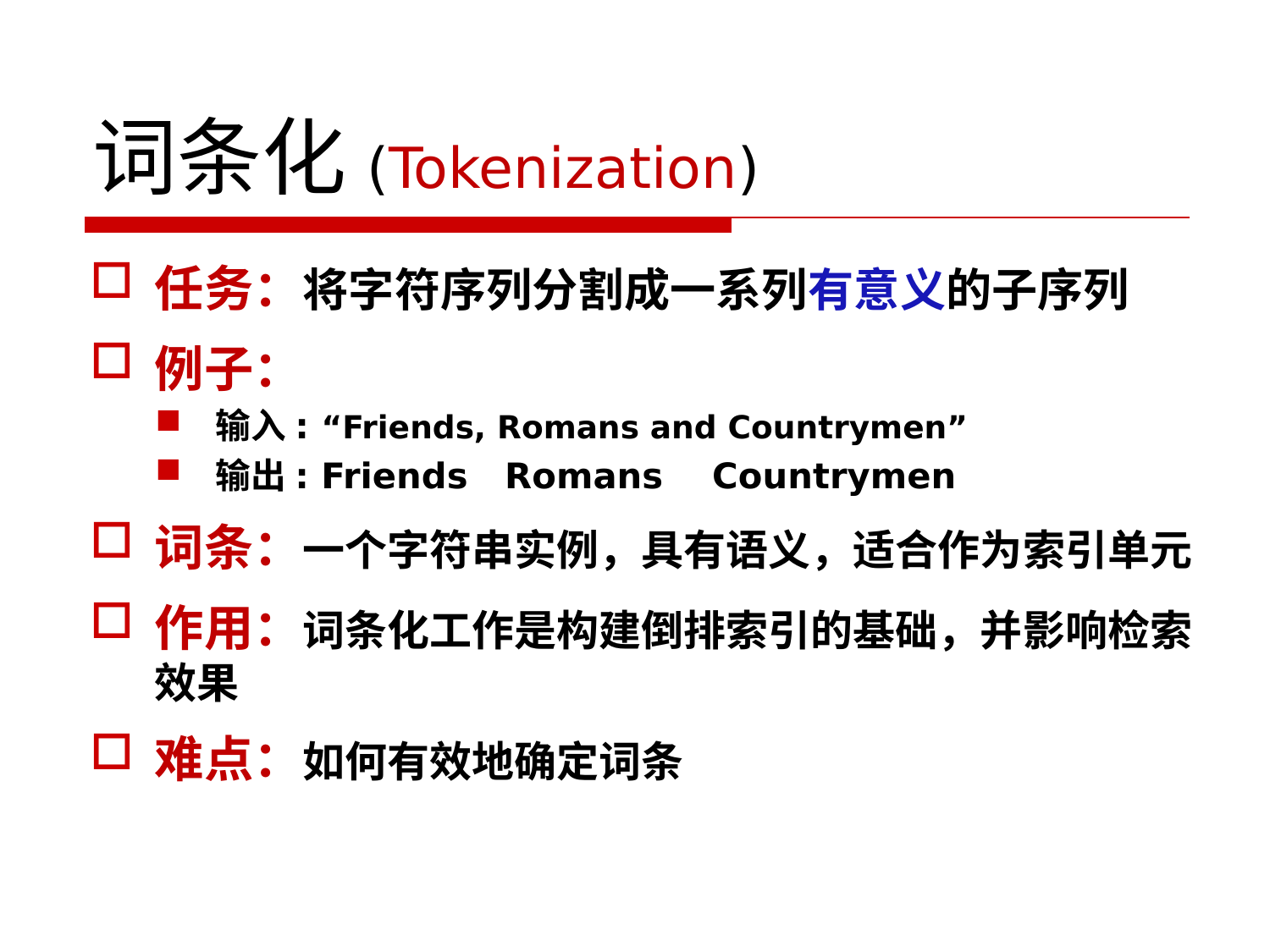

# 词条化(Tokenization)
任务：将字符序列分割成一系列有意义的子序列
例子：
输入: “Friends, Romans and Countrymen”
输出: Friends   Romans    Countrymen
词条：一个字符串实例，具有语义，适合作为索引单元
作用：词条化工作是构建倒排索引的基础，并影响检索效果
难点：如何有效地确定词条